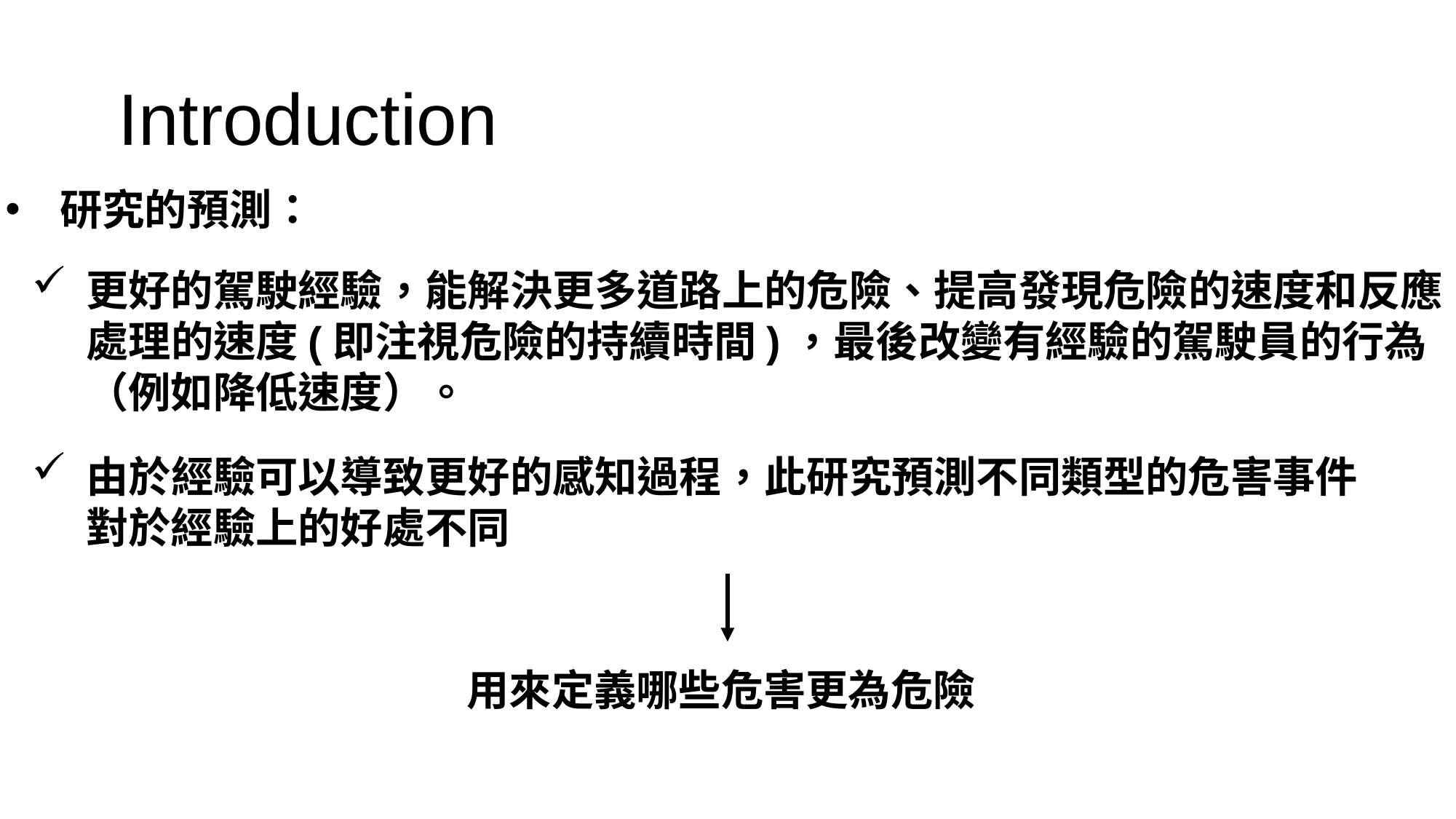

Introduction
研究的預測：
更好的駕駛經驗，能解決更多道路上的危險、提高發現危險的速度和反應處理的速度(即注視危險的持續時間)，最後改變有經驗的駕駛員的行為（例如降低速度）。
由於經驗可以導致更好的感知過程，此研究預測不同類型的危害事件對於經驗上的好處不同
用來定義哪些危害更為危險